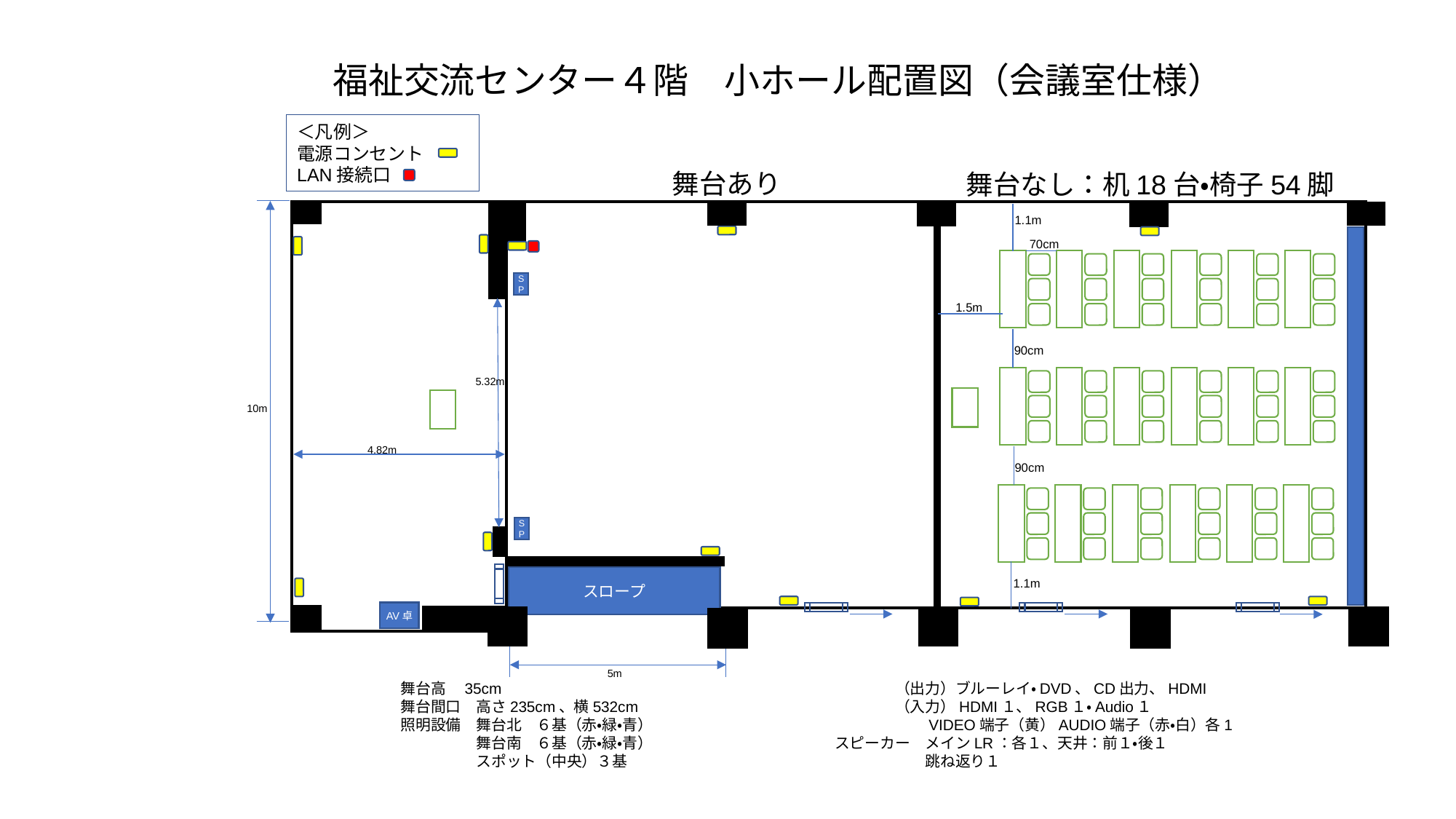

福祉交流センター４階　小ホール配置図（会議室仕様）
＜凡例＞
電源コンセント
LAN接続口

舞台あり
舞台なし：机18台・椅子54脚

1.1m

70cm

SP
1.5m
90cm
5.32m

10m
4.82m
90cm
SP

スロープ
1.1m

AV卓

5m
舞台高　35cm
舞台間口　高さ235cm、横532cm
照明設備　舞台北　６基（赤・緑・青）
　　　　　舞台南　６基（赤・緑・青）
　　　　　スポット（中央）３基

AV設備　　マイク　ワイヤレス２、ピン２
　　　　（出力）ブルーレイ・DVD、CD出力、HDMI
　　　　（入力）HDMI１、RGB１・Audio１
　　　　　　VIDEO端子（黄）AUDIO端子（赤・白）各1
スピーカー　メインLR：各１、天井：前１・後１
　　　　　　跳ね返り１